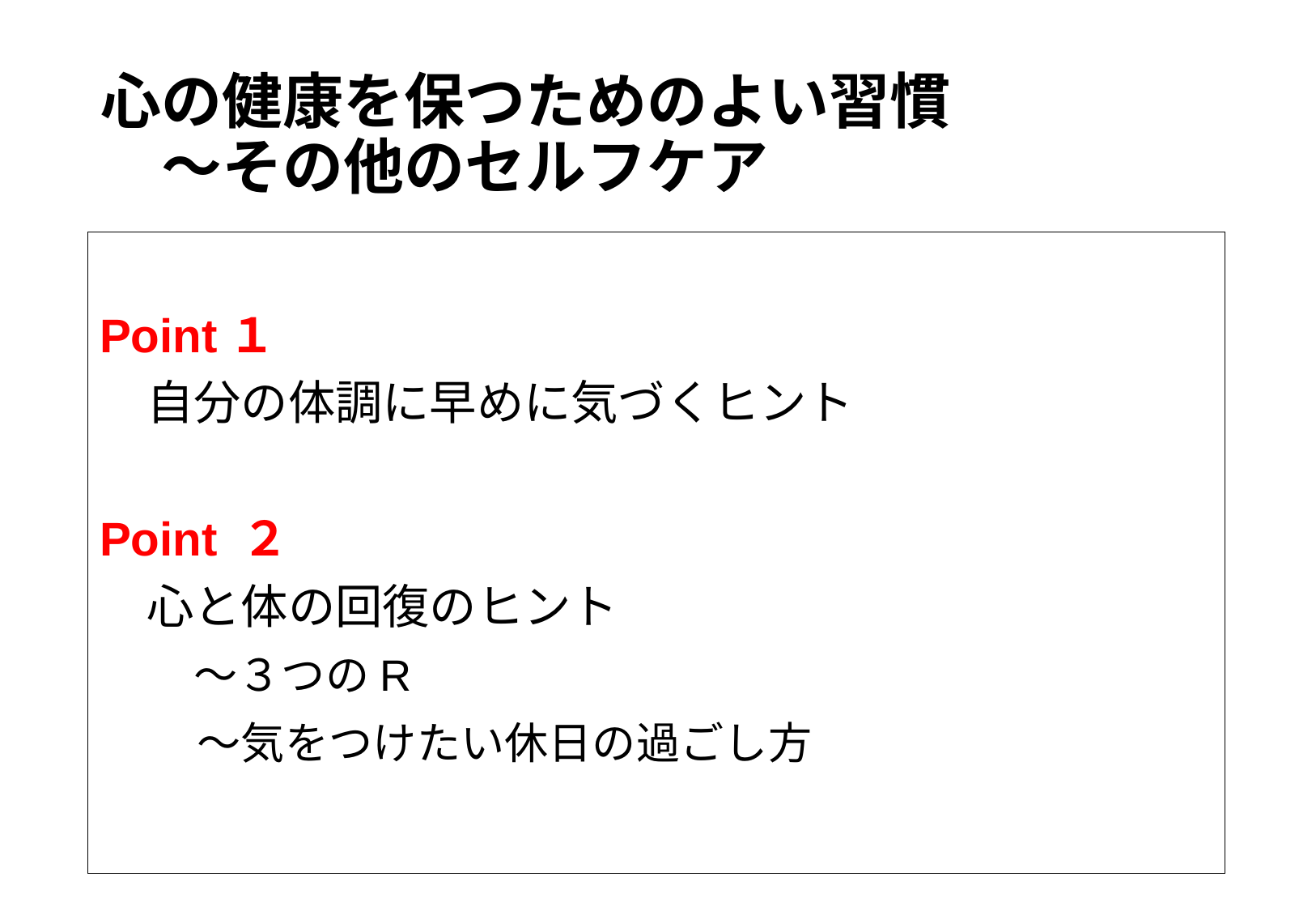

# 心の健康を保つためのよい習慣 　～その他のセルフケア

Point１
　自分の体調に早めに気づくヒント

Point ２
　心と体の回復のヒント
　　～３つのR
　　 ～気をつけたい休日の過ごし方